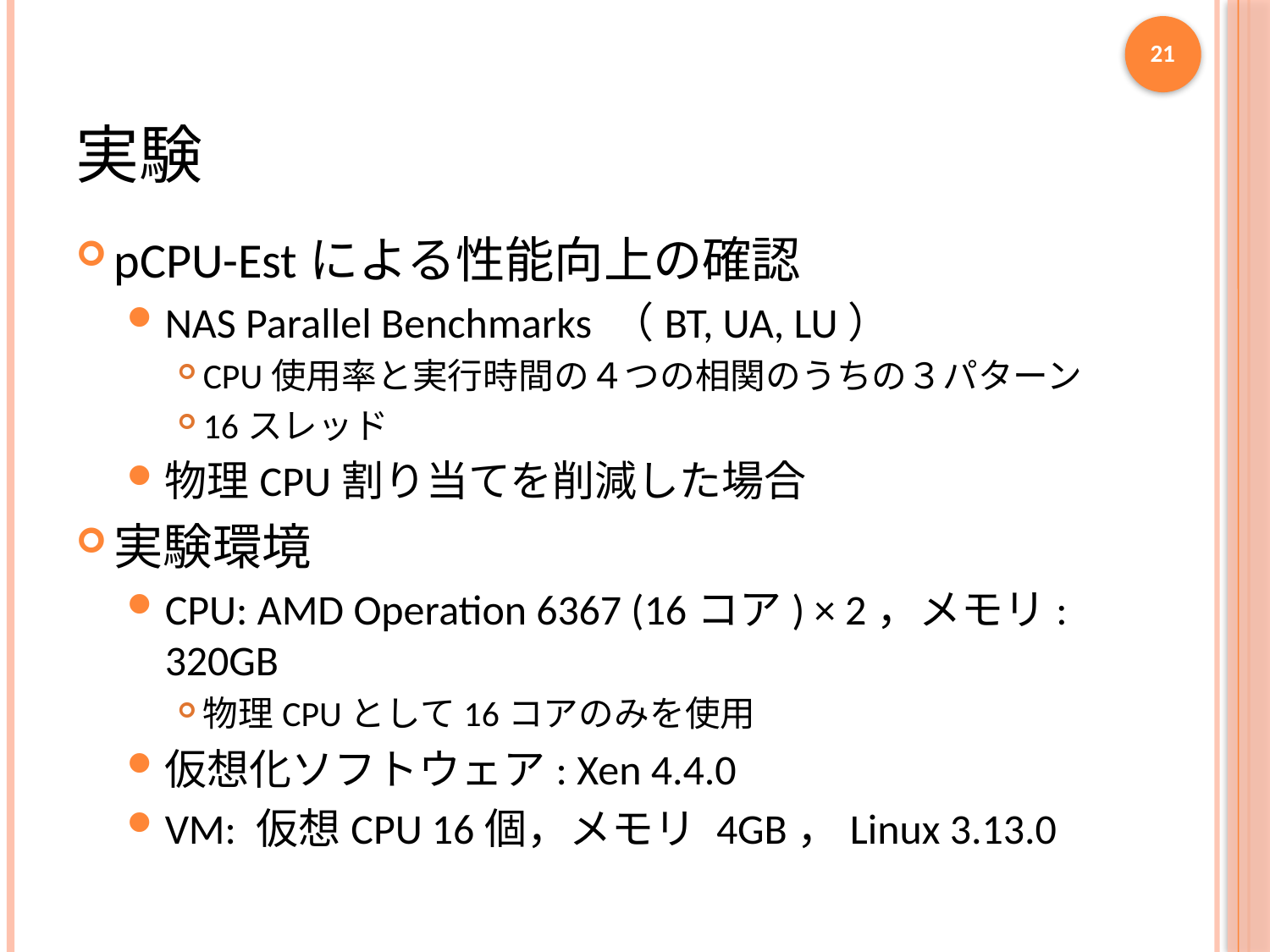

21
# 実験
pCPU-Estによる性能向上の確認
NAS Parallel Benchmarks （BT, UA, LU）
CPU使用率と実行時間の４つの相関のうちの３パターン
16スレッド
物理CPU割り当てを削減した場合
実験環境
CPU: AMD Operation 6367 (16コア) × 2，メモリ: 320GB
物理CPUとして16コアのみを使用
仮想化ソフトウェア: Xen 4.4.0
VM: 仮想CPU 16個，メモリ 4GB，Linux 3.13.0